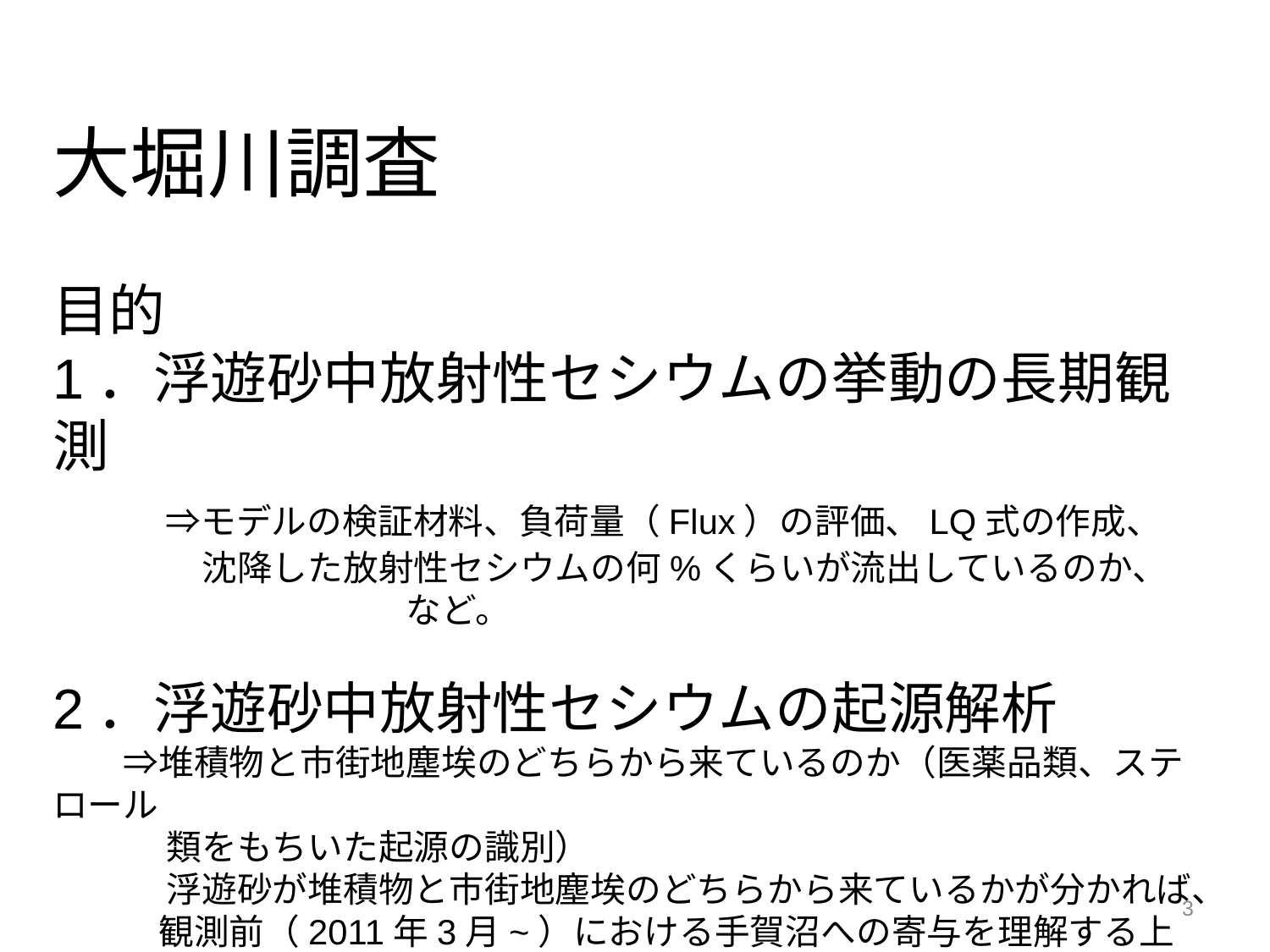

大堀川調査

目的
1．浮遊砂中放射性セシウムの挙動の長期観測
　　⇒モデルの検証材料、負荷量（Flux）の評価、LQ式の作成、
　　　 　沈降した放射性セシウムの何%くらいが流出しているのか、
　　　　　　　　　　など。

2．浮遊砂中放射性セシウムの起源解析
　　⇒堆積物と市街地塵埃のどちらから来ているのか（医薬品類、ステロール
　　　 類をもちいた起源の識別）
　　　 浮遊砂が堆積物と市街地塵埃のどちらから来ているかが分かれば、
　　　観測前（2011年3月~）における手賀沼への寄与を理解する上でも有用？
3